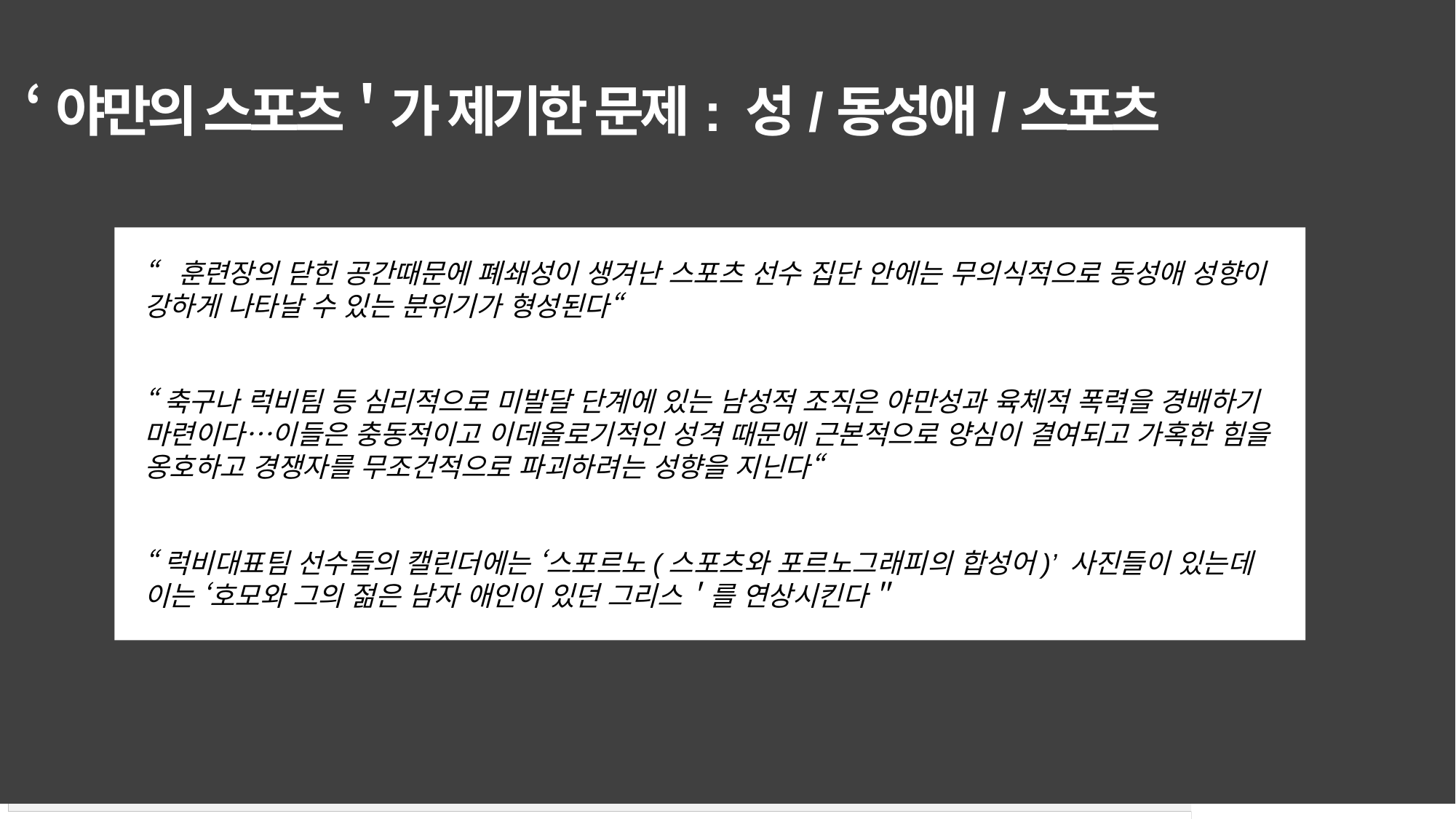

# ‘야만의 스포츠＇가 제기한 문제: 성/동성애/스포츠
“훈련장의 닫힌 공간때문에 폐쇄성이 생겨난 스포츠 선수 집단 안에는 무의식적으로 동성애 성향이 강하게 나타날 수 있는 분위기가 형성된다“

“축구나 럭비팀 등 심리적으로 미발달 단계에 있는 남성적 조직은 야만성과 육체적 폭력을 경배하기 마련이다…이들은 충동적이고 이데올로기적인 성격 때문에 근본적으로 양심이 결여되고 가혹한 힘을 옹호하고 경쟁자를 무조건적으로 파괴하려는 성향을 지닌다“

“럭비대표팀 선수들의 캘린더에는 ‘스포르노(스포츠와 포르노그래피의 합성어)’ 사진들이 있는데 이는 ‘호모와 그의 젊은 남자 애인이 있던 그리스＇를 연상시킨다＂